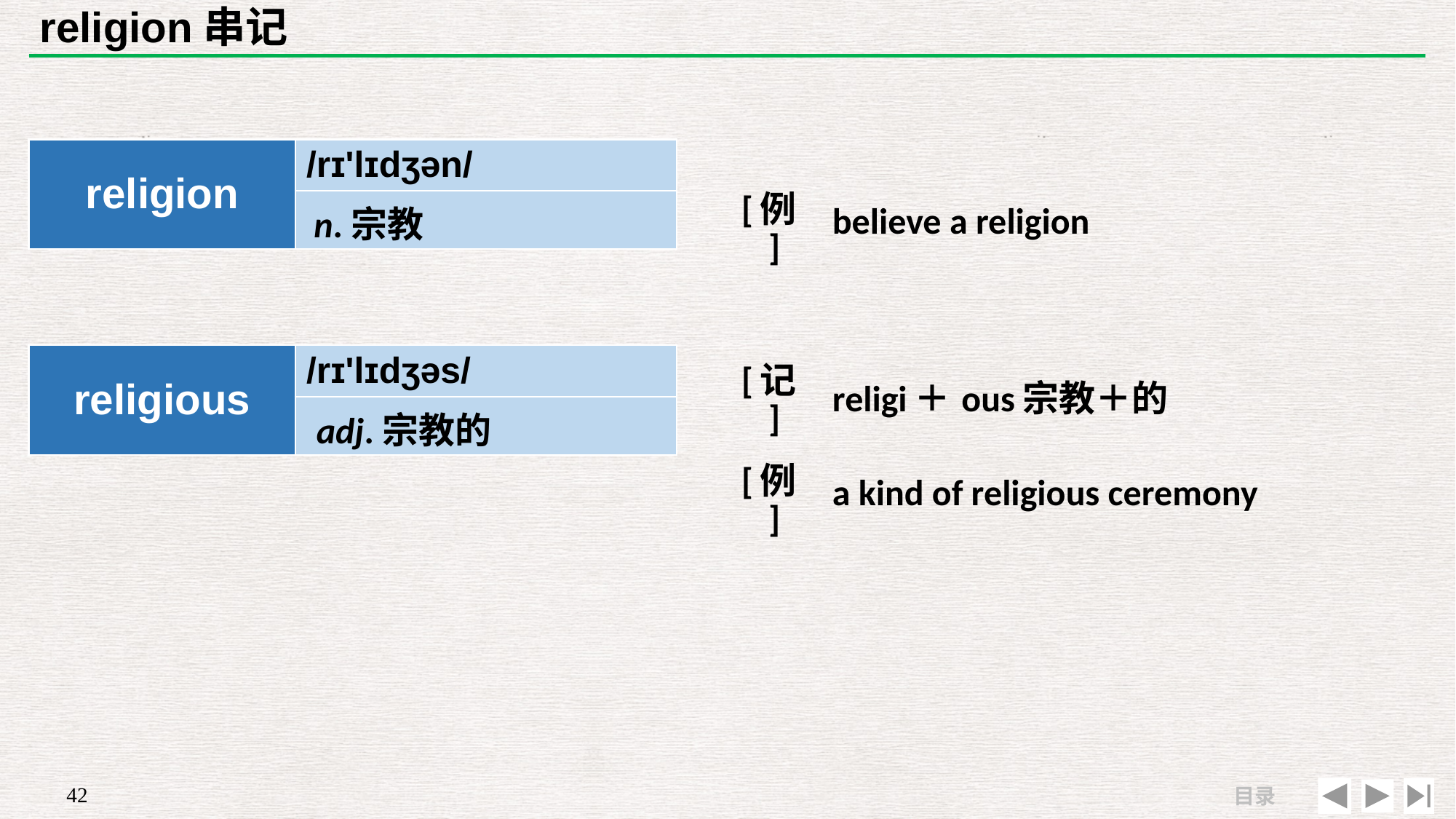

# religion串记

|  |  |
| --- | --- |
| [例] | believe a religion |
| religion | /rɪ'lɪdʒən/ |
| --- | --- |
|  |  |
n.宗教
| religious | /rɪ'lɪdʒəs/ |
| --- | --- |
|  |  |
| [记] | religi＋ous宗教＋的 |
| --- | --- |
| [例] | a kind of religious ceremony |
adj.宗教的